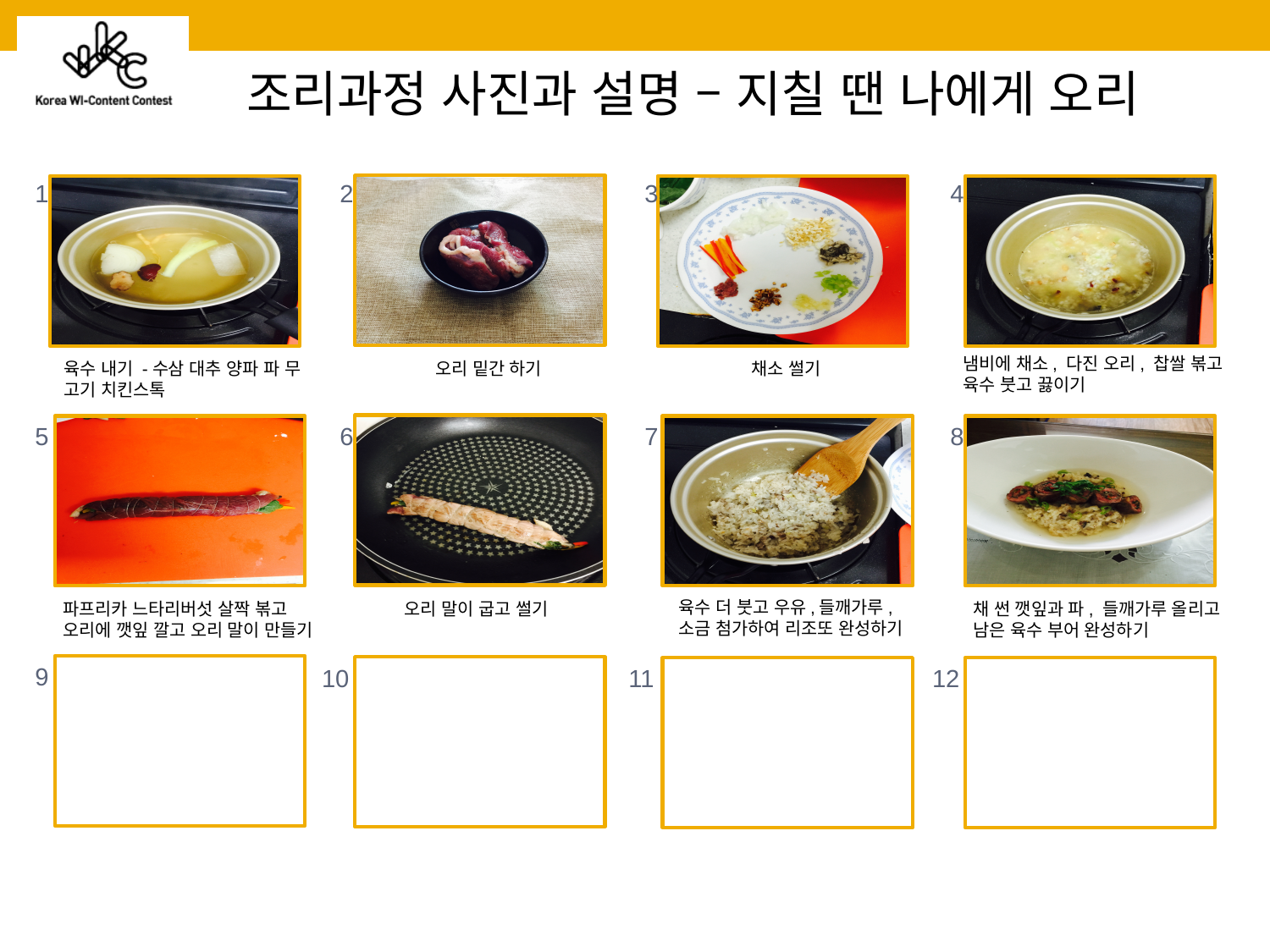

조리과정 사진과 설명 – 지칠 땐 나에게 오리
1
2
3
4

냄비에 채소, 다진 오리, 찹쌀 볶고
육수 붓고 끓이기

육수 내기 -수삼 대추 양파 파 무
고기 치킨스톡
오리 밑간 하기
채소 썰기
5
6

7
8

육수 더 붓고 우유,들깨가루,
소금 첨가하여 리조또 완성하기
파프리카 느타리버섯 살짝 볶고
오리에 깻잎 깔고 오리 말이 만들기
오리 말이 굽고 썰기
채 썬 깻잎과 파, 들깨가루 올리고
남은 육수 부어 완성하기
9

10

11
12